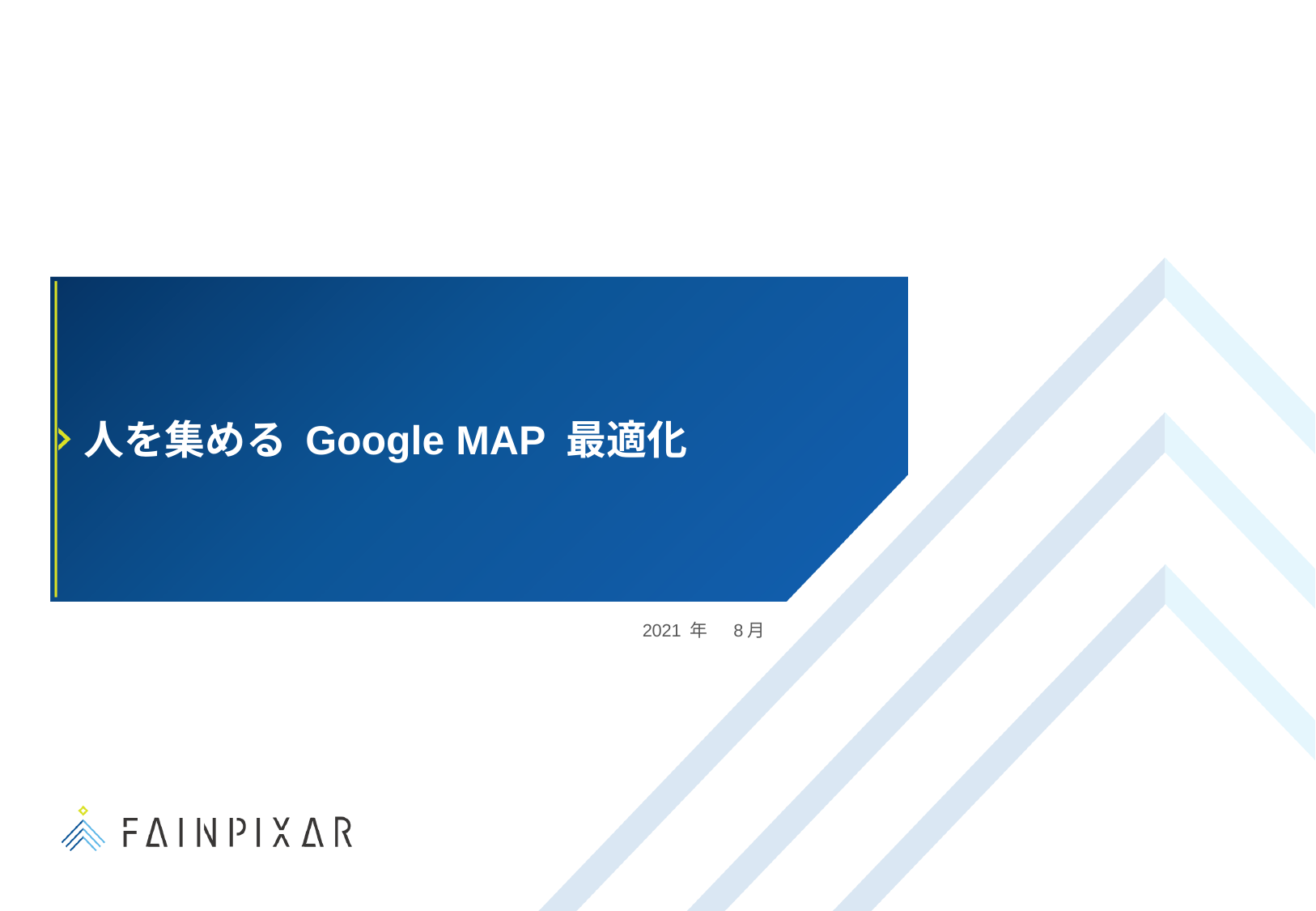

人を集める Google MAP 最適化
2021 年　 8月